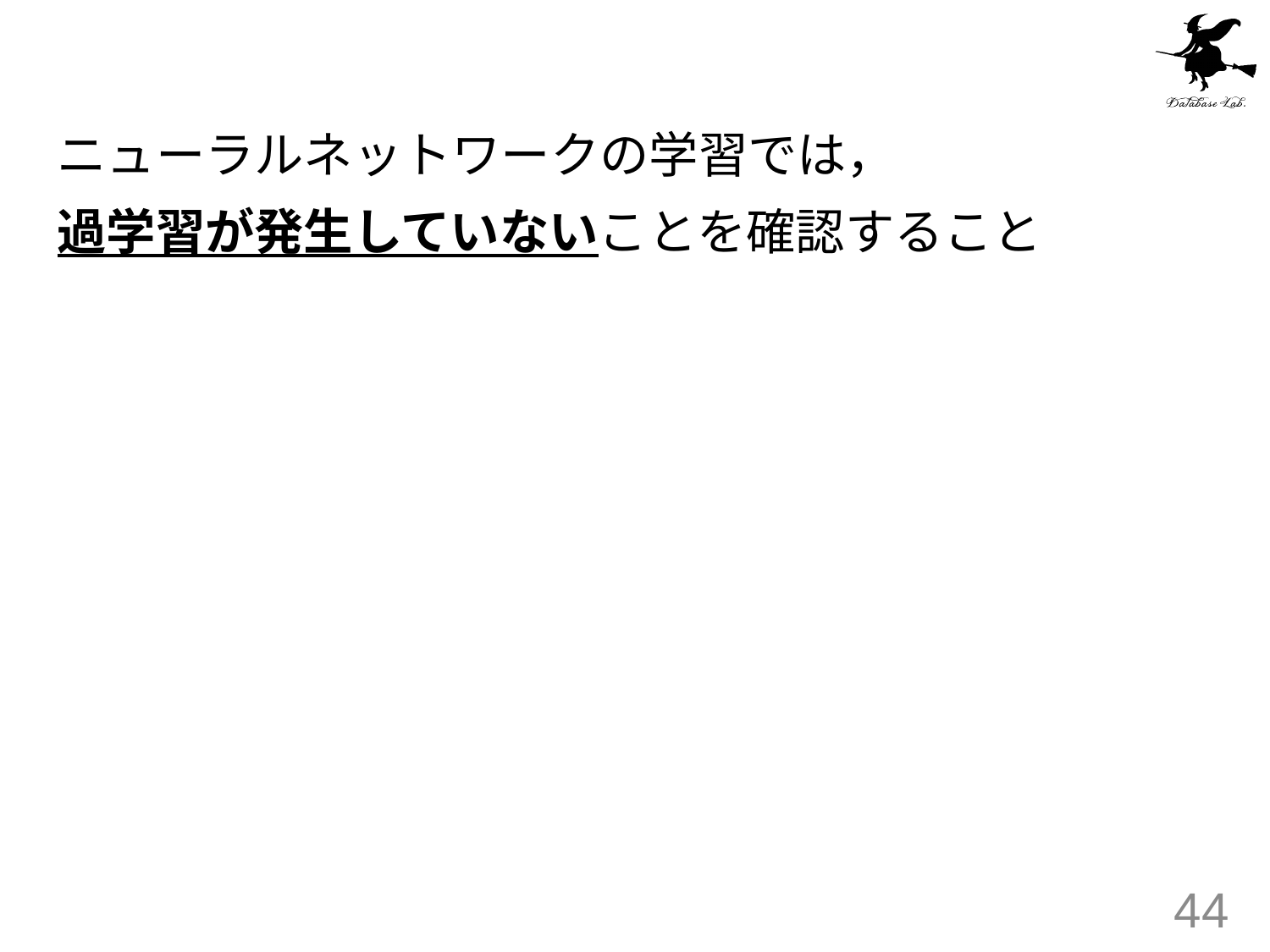

#
ニューラルネットワークの学習では，
過学習が発生していないことを確認すること
44